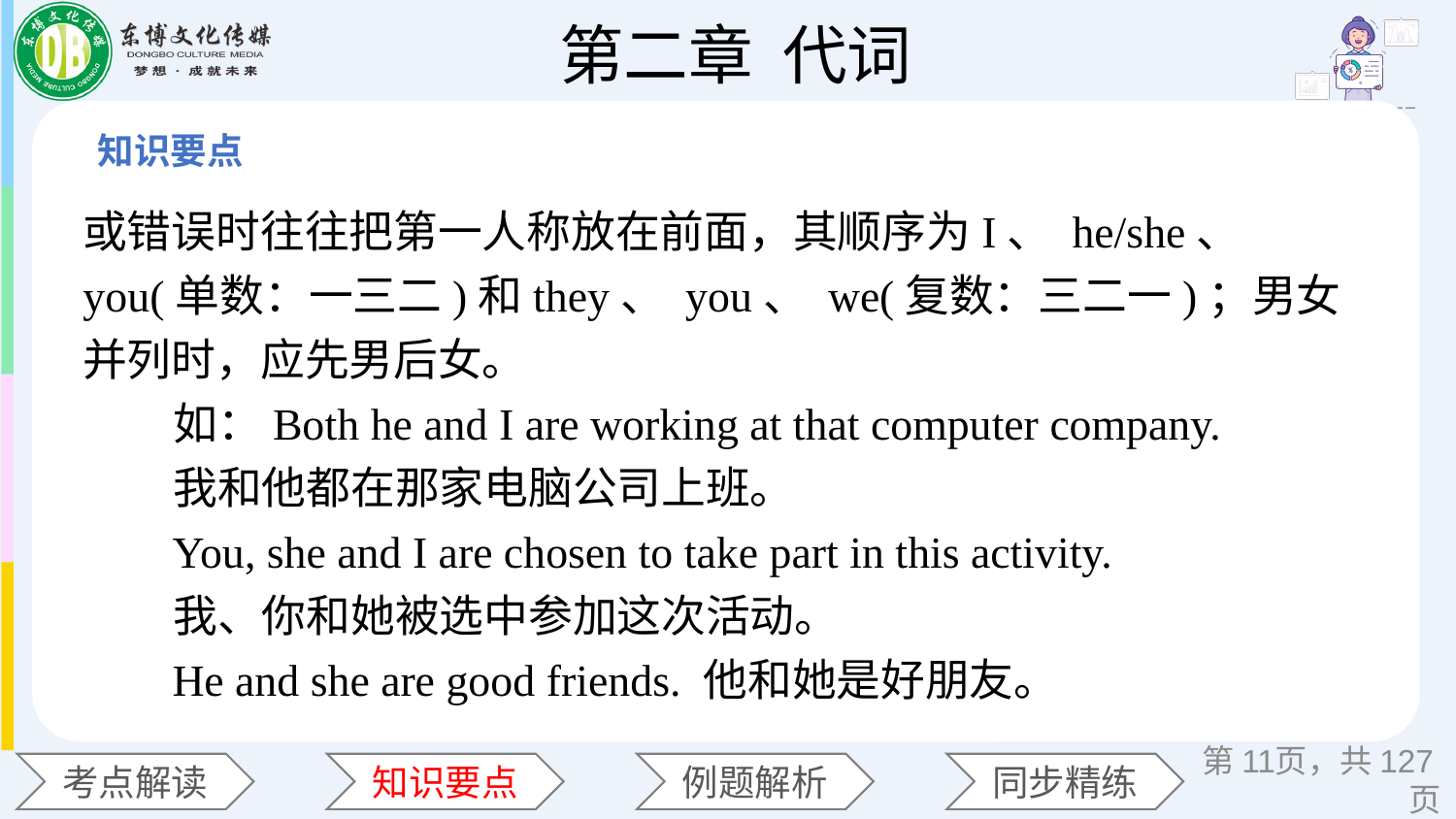

或错误时往往把第一人称放在前面，其顺序为I、 he/she、 you(单数：一三二)和they、 you、 we(复数：三二一)；男女并列时，应先男后女。
        如：Both he and I are working at that computer company.
        我和他都在那家电脑公司上班。
        You, she and I are chosen to take part in this activity.
        我、你和她被选中参加这次活动。
        He and she are good friends. 他和她是好朋友。

第11页，共127页